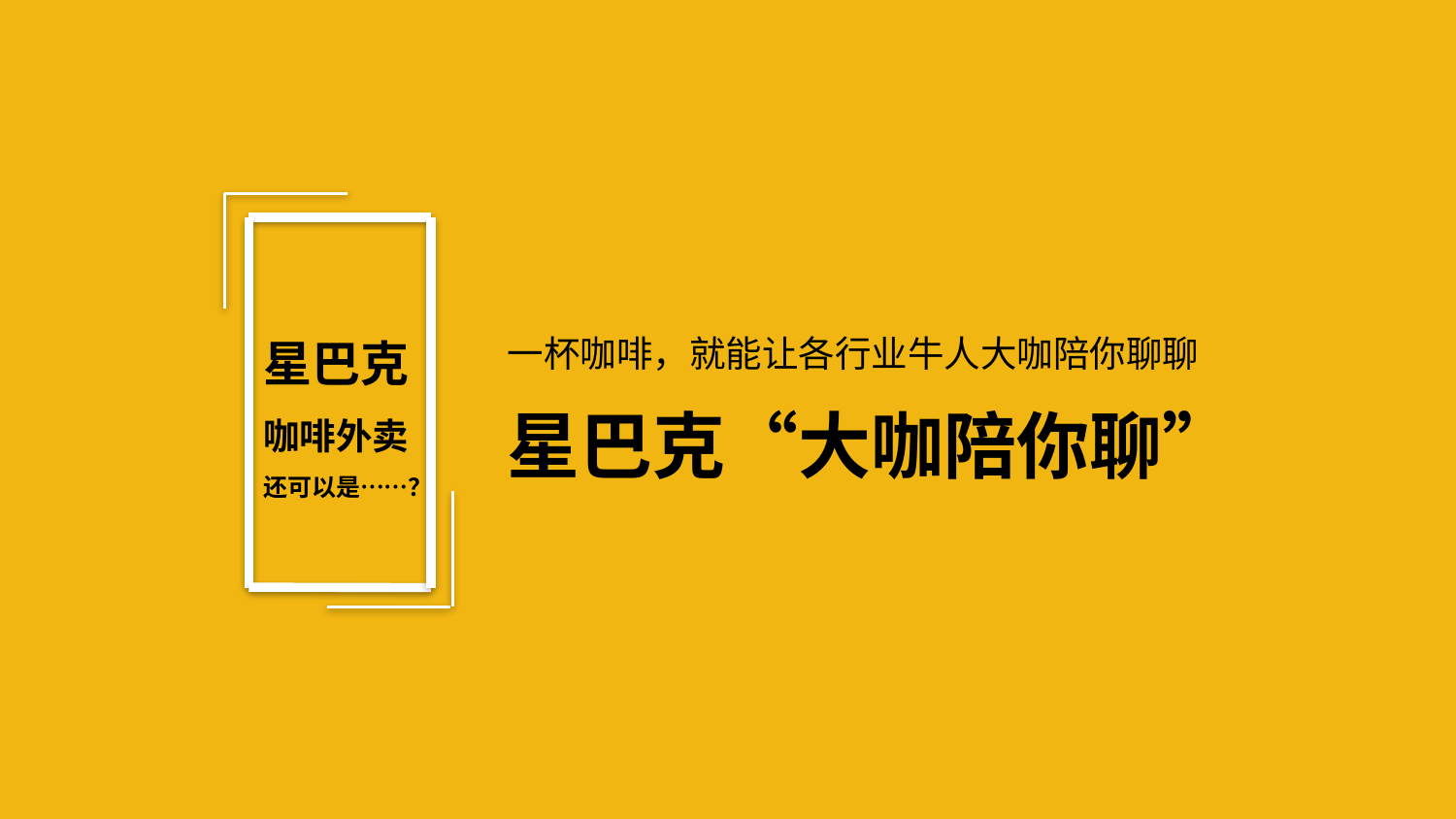

星巴克
咖啡外卖
还可以是……？
一杯咖啡，就能让各行业牛人大咖陪你聊聊
星巴克“大咖陪你聊”